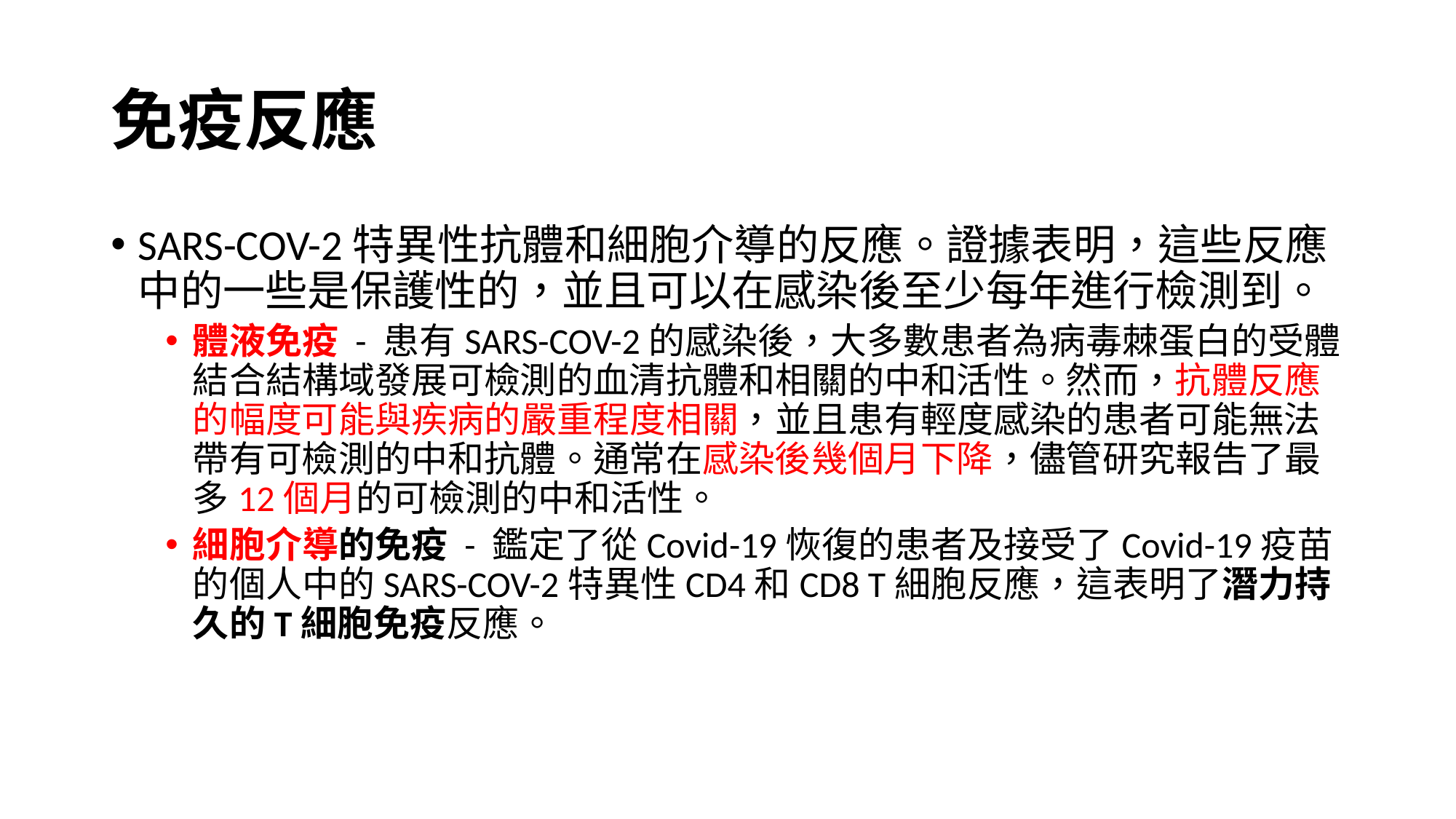

# 免疫反應
SARS-COV-2特異性抗體和細胞介導的反應。證據表明，這些反應中的一些是保護性的，並且可以在感染後至少每年進行檢測到。
體液免疫 - 患有SARS-COV-2的感染後，大多數患者為病毒棘蛋白的受體結合結構域發展可檢測的血清抗體和相關的中和活性。然而，抗體反應的幅度可能與疾病的嚴重程度相關，並且患有輕度感染的患者可能無法帶有可檢測的中和抗體。通常在感染後幾個月下降，儘管研究報告了最多12個月的可檢測的中和活性。
細胞介導的免疫 - 鑑定了從Covid-19恢復的患者及接受了Covid-19疫苗的個人中的SARS-COV-2特異性CD4和CD8 T細胞反應，這表明了潛力持久的T細胞免疫反應。